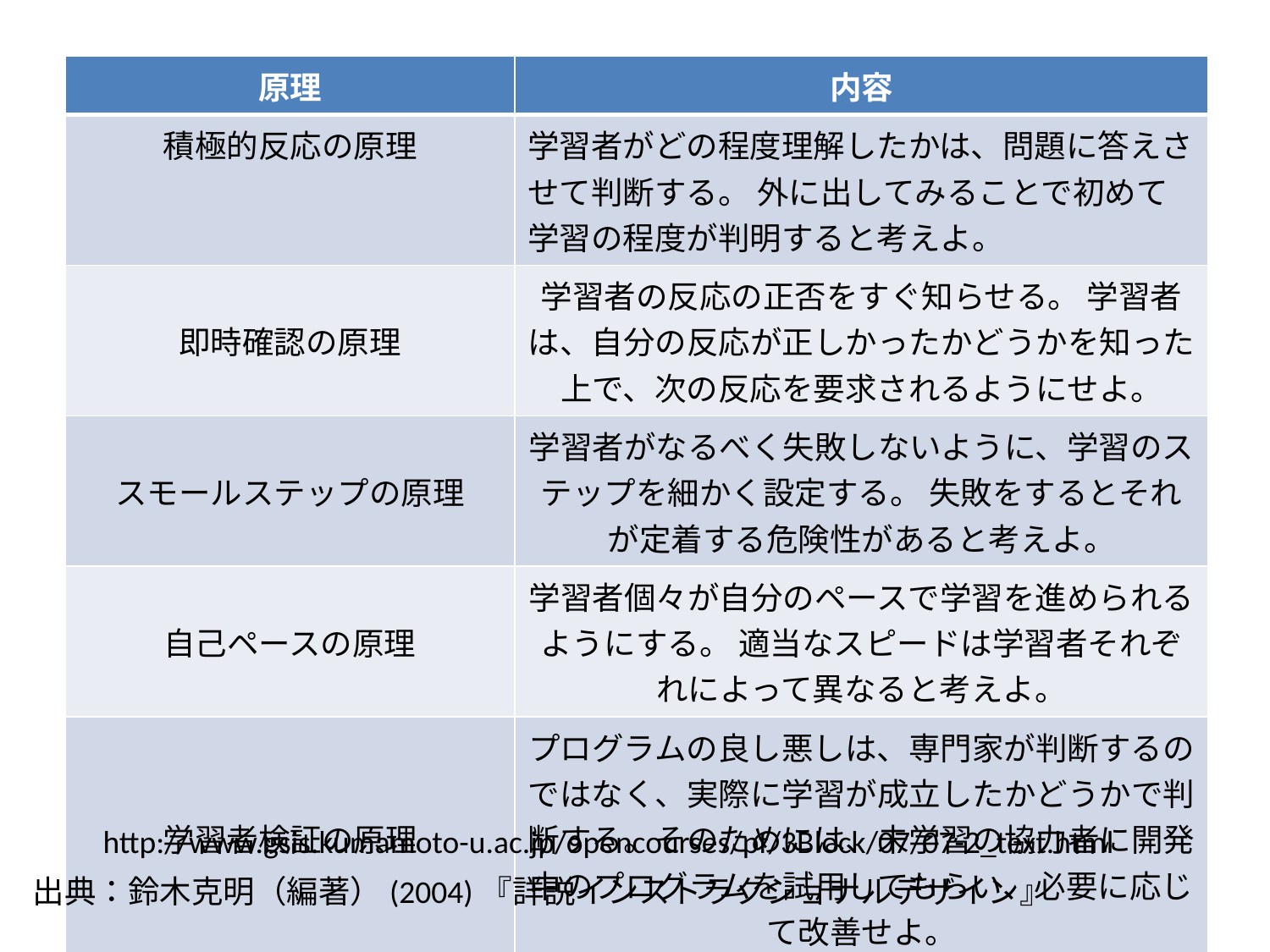

| 原理 | 内容 |
| --- | --- |
| 積極的反応の原理 | 学習者がどの程度理解したかは、問題に答えさせて判断する。 外に出してみることで初めて学習の程度が判明すると考えよ。 |
| 即時確認の原理 | 学習者の反応の正否をすぐ知らせる。 学習者は、自分の反応が正しかったかどうかを知った上で、次の反応を要求されるようにせよ。 |
| スモールステップの原理 | 学習者がなるべく失敗しないように、学習のステップを細かく設定する。 失敗をするとそれが定着する危険性があると考えよ。 |
| 自己ペースの原理 | 学習者個々が自分のペースで学習を進められるようにする。 適当なスピードは学習者それぞれによって異なると考えよ。 |
| 学習者検証の原理 | プログラムの良し悪しは、専門家が判断するのではなく、実際に学習が成立したかどうかで判断する。そのためには、未学習の協力者に開発中のプログラムを試用してもらい、必要に応じて改善せよ。 |
http://www.gsis.kumamoto-u.ac.jp/opencourses/pf/3Block/07/07-2_text.html
出典：鈴木克明（編著）(2004)『詳説インストラクショナルデザイン』